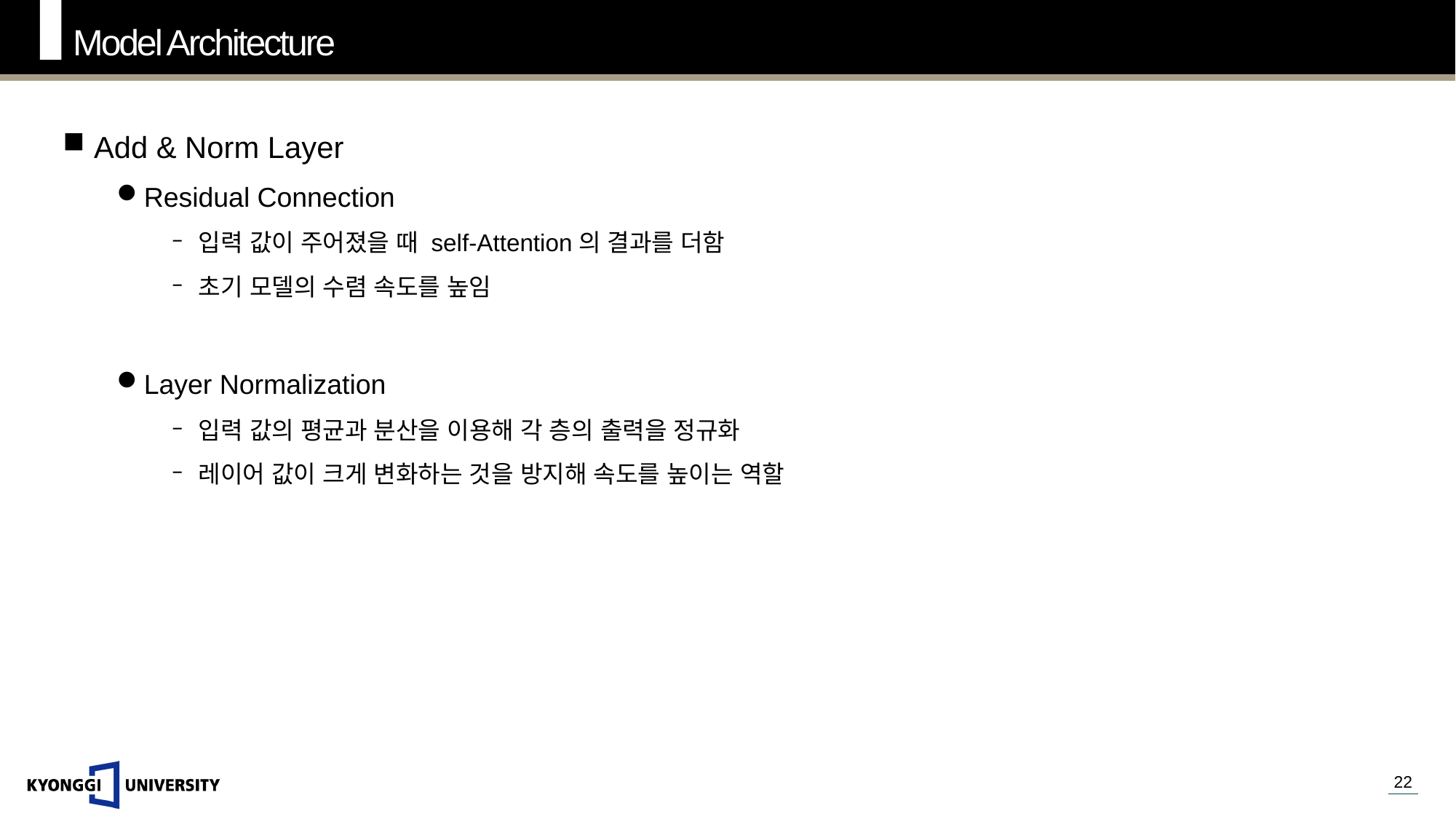

Model Architecture
Add & Norm Layer
Residual Connection
입력 값이 주어졌을 때 self-Attention의 결과를 더함
초기 모델의 수렴 속도를 높임

Layer Normalization
입력 값의 평균과 분산을 이용해 각 층의 출력을 정규화
레이어 값이 크게 변화하는 것을 방지해 속도를 높이는 역할